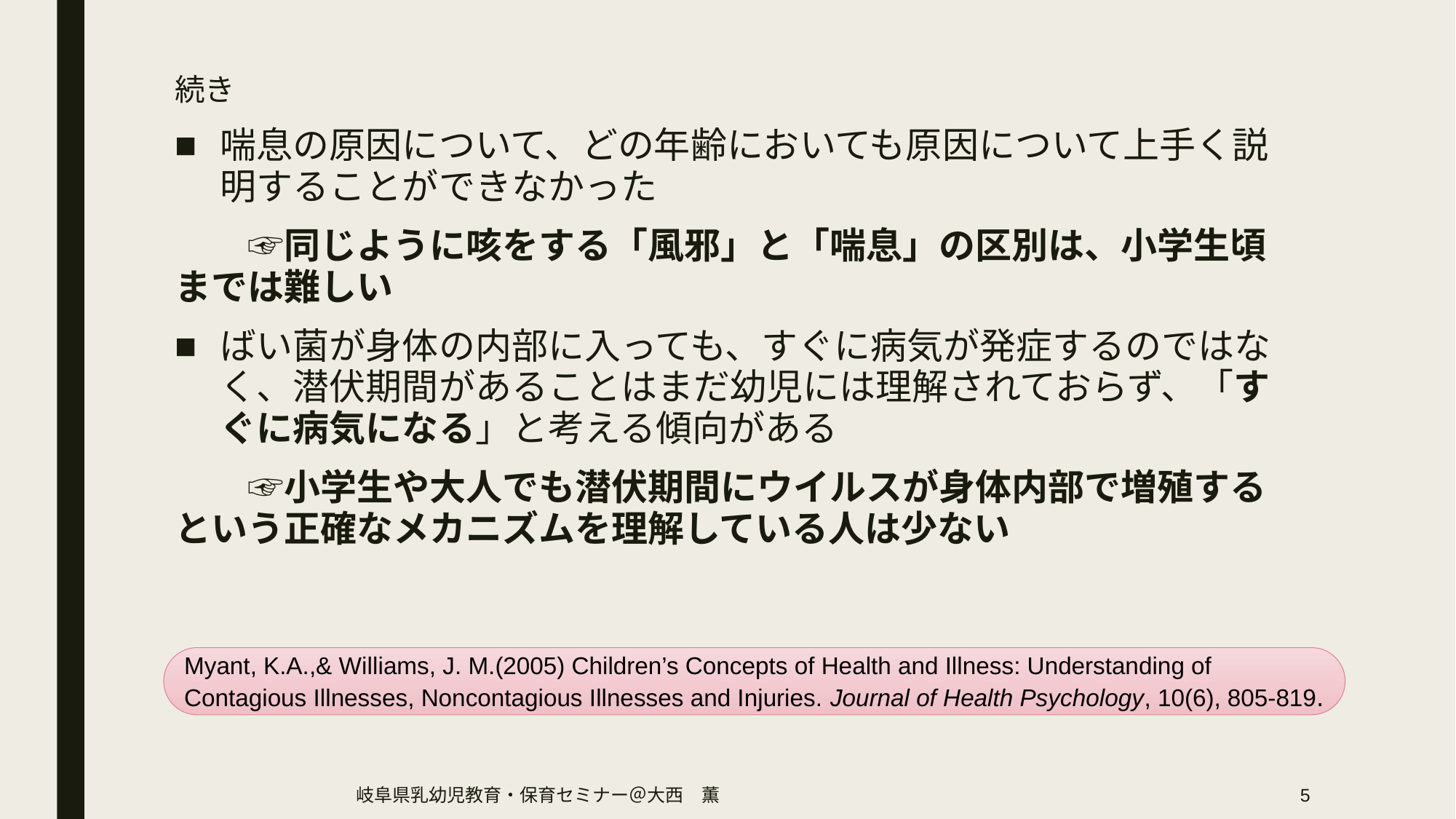

続き
喘息の原因について、どの年齢においても原因について上手く説明することができなかった
　　☞同じように咳をする「風邪」と「喘息」の区別は、小学生頃までは難しい
ばい菌が身体の内部に入っても、すぐに病気が発症するのではなく、潜伏期間があることはまだ幼児には理解されておらず、「すぐに病気になる」と考える傾向がある
　　☞小学生や大人でも潜伏期間にウイルスが身体内部で増殖するという正確なメカニズムを理解している人は少ない

Myant, K.A.,& Williams, J. M.(2005) Children’s Concepts of Health and Illness: Understanding of Contagious Illnesses, Noncontagious Illnesses and Injuries. Journal of Health Psychology, 10(6), 805-819.
岐阜県乳幼児教育・保育セミナー＠大西　薫
5